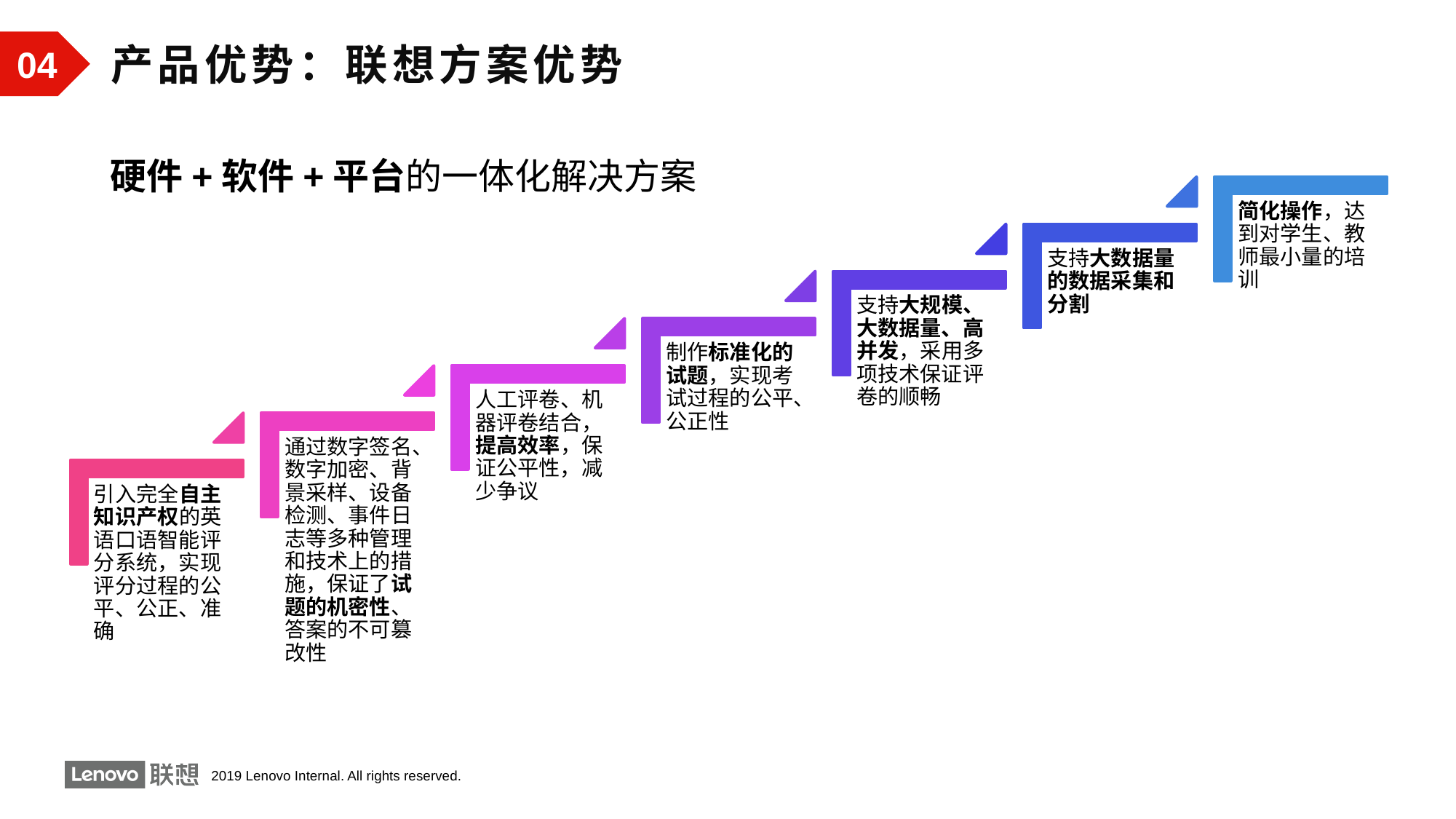

产品优势：联想方案优势
04
引入完全自主知识产权的英语口语智能评分系统，实现评分过程的公平、公正、准确
通过数字签名、数字加密、背景采样、设备检测、事件日志等多种管理和技术上的措施，保证了试题的机密性、答案的不可篡改性
人工评卷、机器评卷结合，提高效率，保证公平性，减少争议
制作标准化的试题，实现考试过程的公平、公正性
支持大规模、大数据量、高并发，采用多项技术保证评卷的顺畅
支持大数据量的数据采集和分割
简化操作，达到对学生、教师最小量的培训
硬件+软件+平台的一体化解决方案